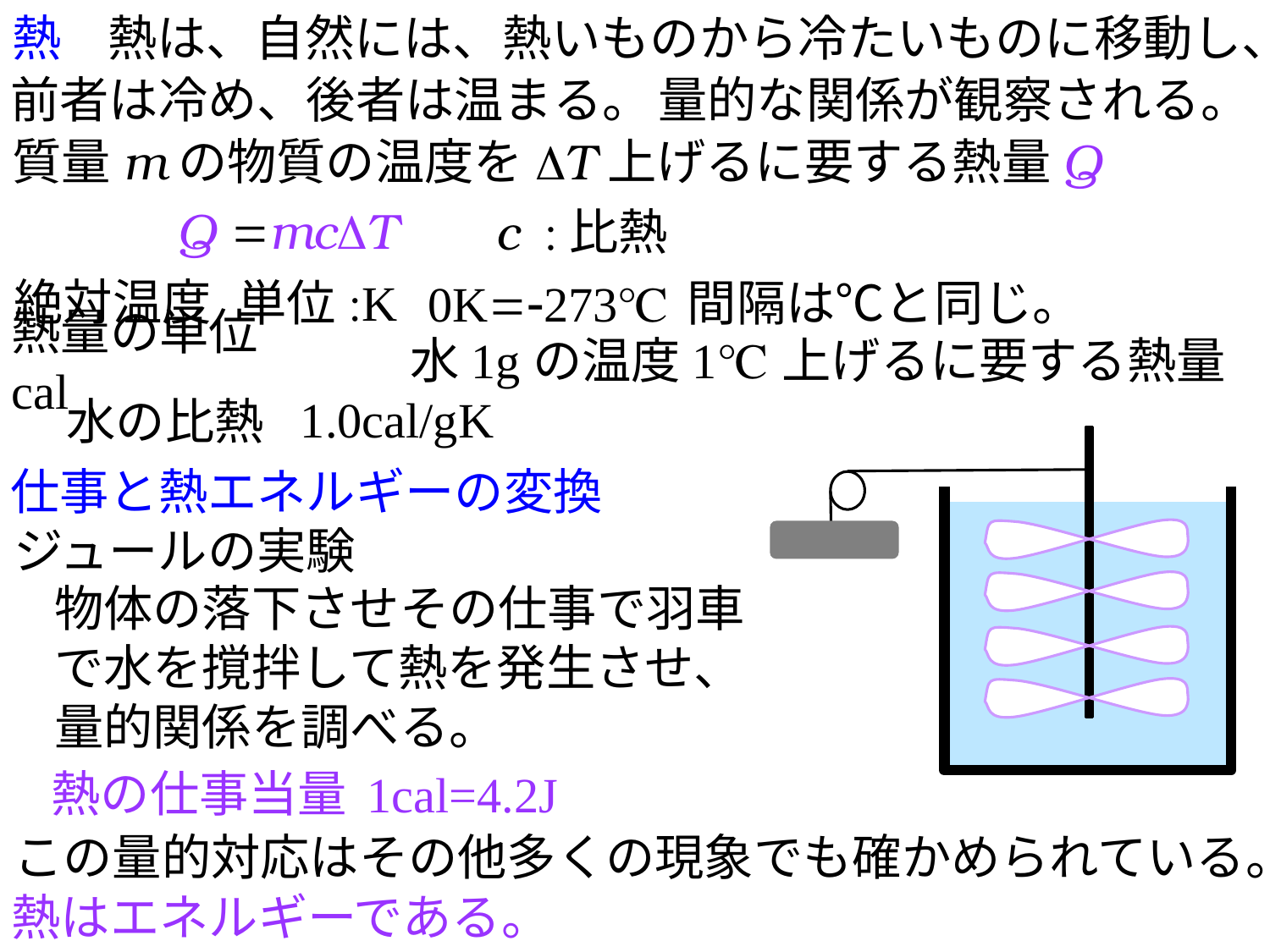

熱
熱は、自然には、熱いものから冷たいものに移動し、
前者は冷め、後者は温まる。
量的な関係が観察される。
質量mの物質の温度をΔT上げるに要する熱量Q
Q =mcΔT
c :比熱
絶対温度
単位:K
間隔は℃と同じ。
0K=−273℃
水1gの温度1℃上げるに要する熱量
熱量の単位  cal
1.0cal/gK
水の比熱

仕事と熱エネルギーの変換
ジュールの実験

物体の落下させその仕事で羽車
で水を撹拌して熱を発生させ、
量的関係を調べる。

熱の仕事当量
1cal=4.2J
この量的対応はその他多くの現象でも確かめられている。
熱はエネルギーである。